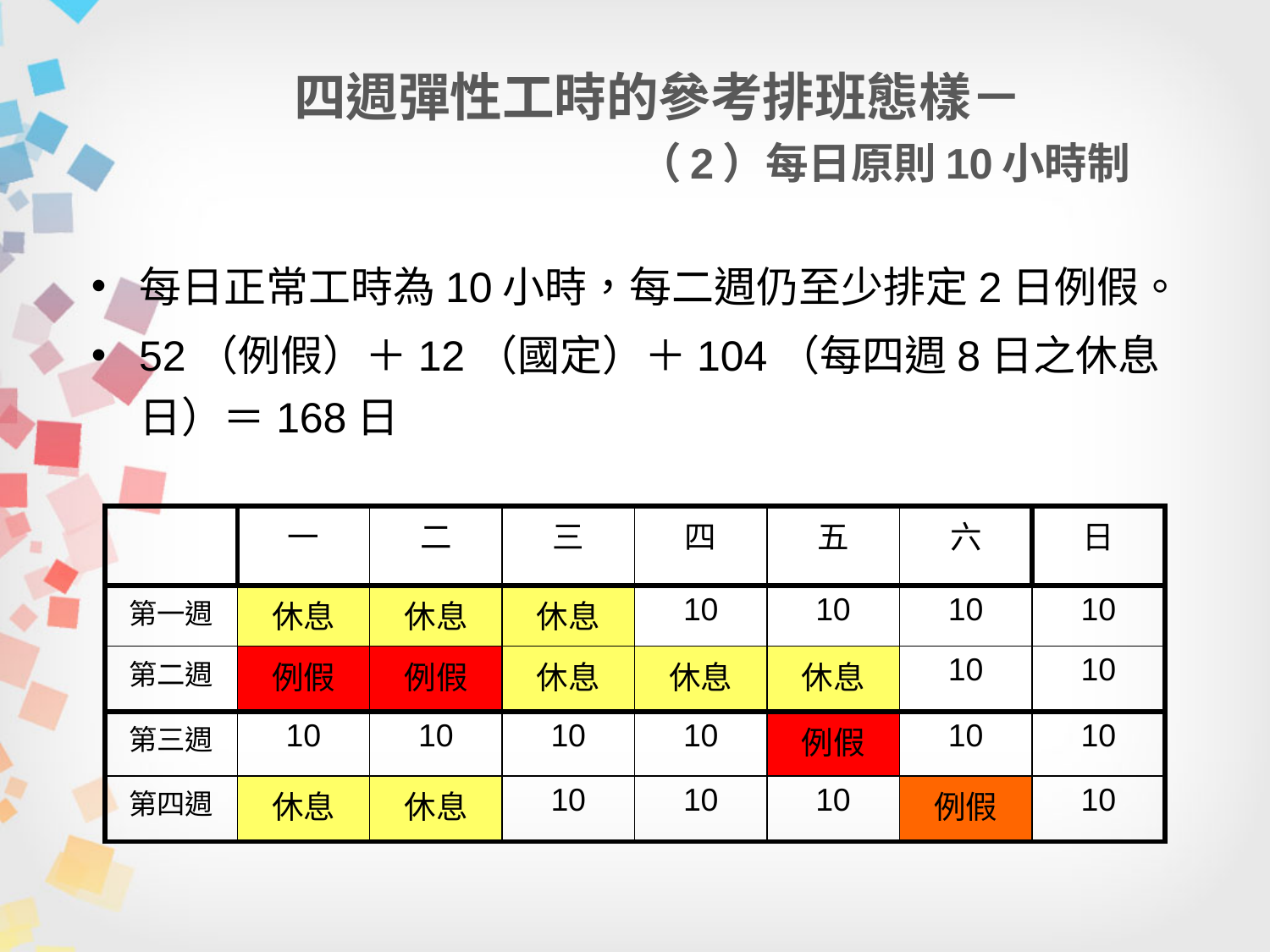

# 四週彈性工時的參考排班態樣－ （2）每日原則10小時制
每日正常工時為10小時，每二週仍至少排定2日例假。
52（例假）＋12（國定）＋104（每四週8日之休息日）＝168日

|  | 一 | 二 | 三 | 四 | 五 | 六 | 日 |
| --- | --- | --- | --- | --- | --- | --- | --- |
| 第一週 | 休息 | 休息 | 休息 | 10 | 10 | 10 | 10 |
| 第二週 | 例假 | 例假 | 休息 | 休息 | 休息 | 10 | 10 |
| 第三週 | 10 | 10 | 10 | 10 | 例假 | 10 | 10 |
| 第四週 | 休息 | 休息 | 10 | 10 | 10 | 例假 | 10 |